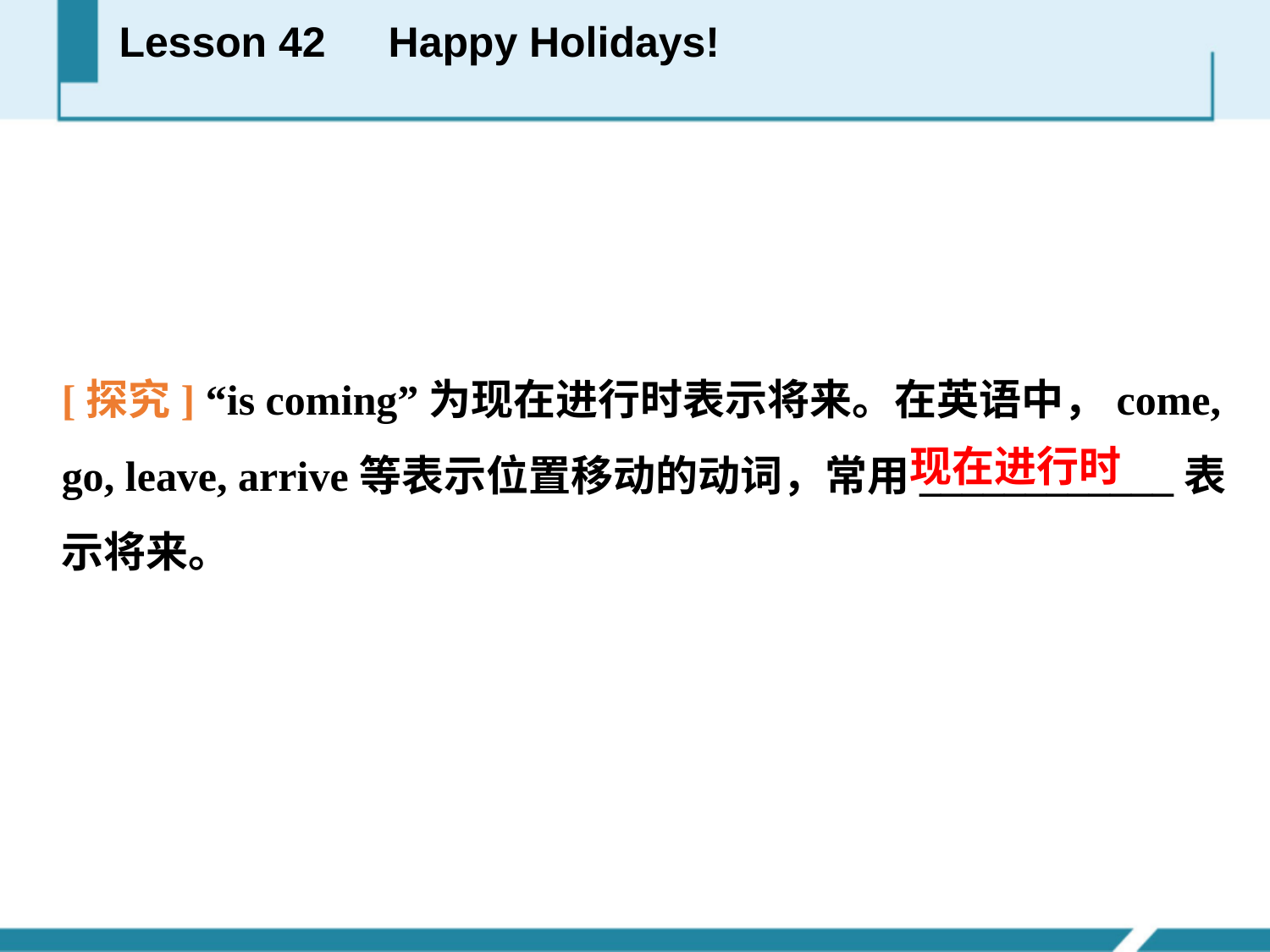

Lesson 42　Happy Holidays!
[探究] “is coming”为现在进行时表示将来。在英语中，come, go, leave, arrive等表示位置移动的动词，常用____________表示将来。

现在进行时